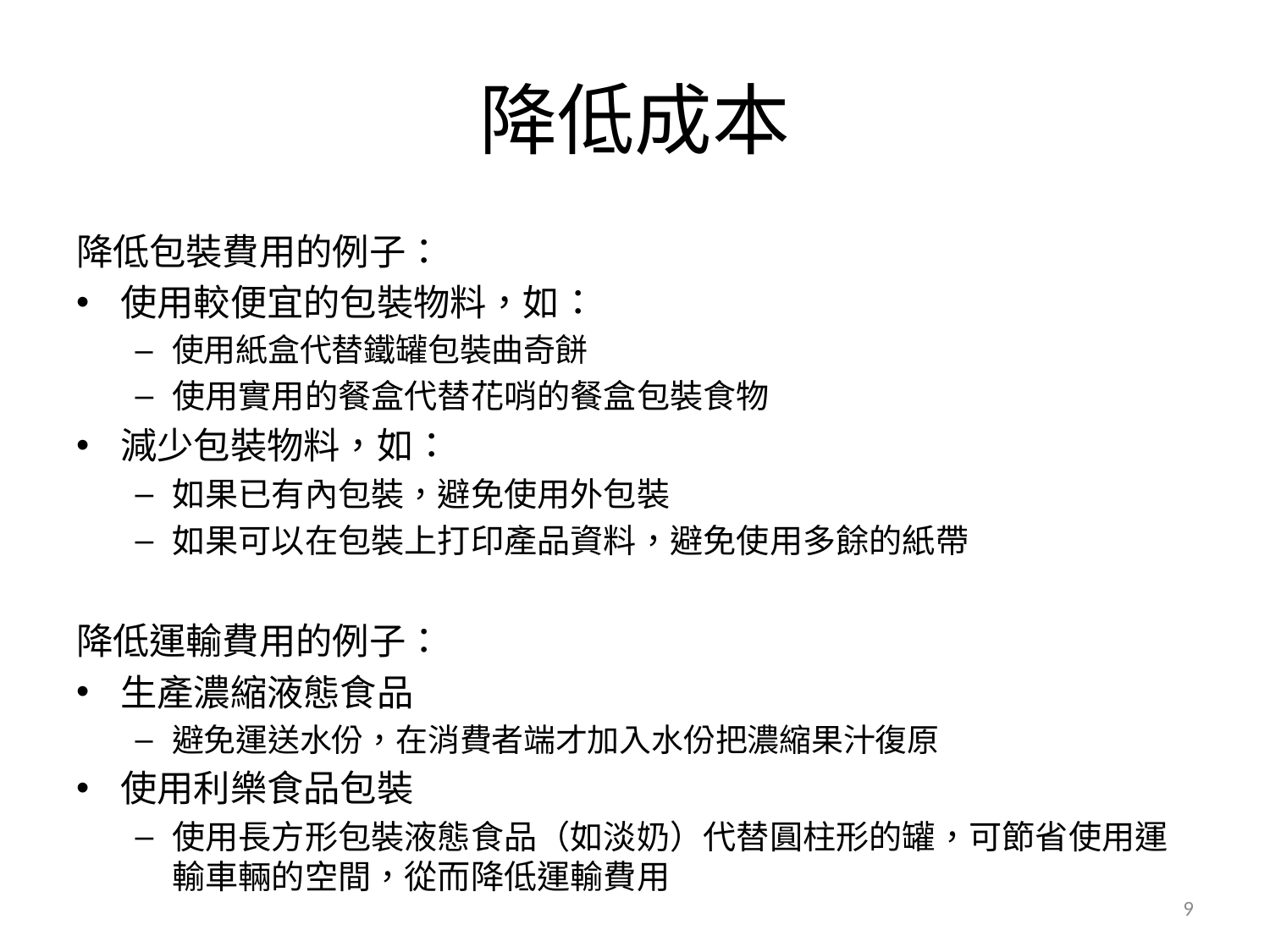

# 降低成本
降低包裝費用的例子：
使用較便宜的包裝物料，如：
使用紙盒代替鐵罐包裝曲奇餅
使用實用的餐盒代替花哨的餐盒包裝食物
減少包裝物料，如：
如果已有內包裝，避免使用外包裝
如果可以在包裝上打印產品資料，避免使用多餘的紙帶

降低運輸費用的例子：
生產濃縮液態食品
避免運送水份，在消費者端才加入水份把濃縮果汁復原
使用利樂食品包裝
使用長方形包裝液態食品（如淡奶）代替圓柱形的罐，可節省使用運輸車輛的空間，從而降低運輸費用
9